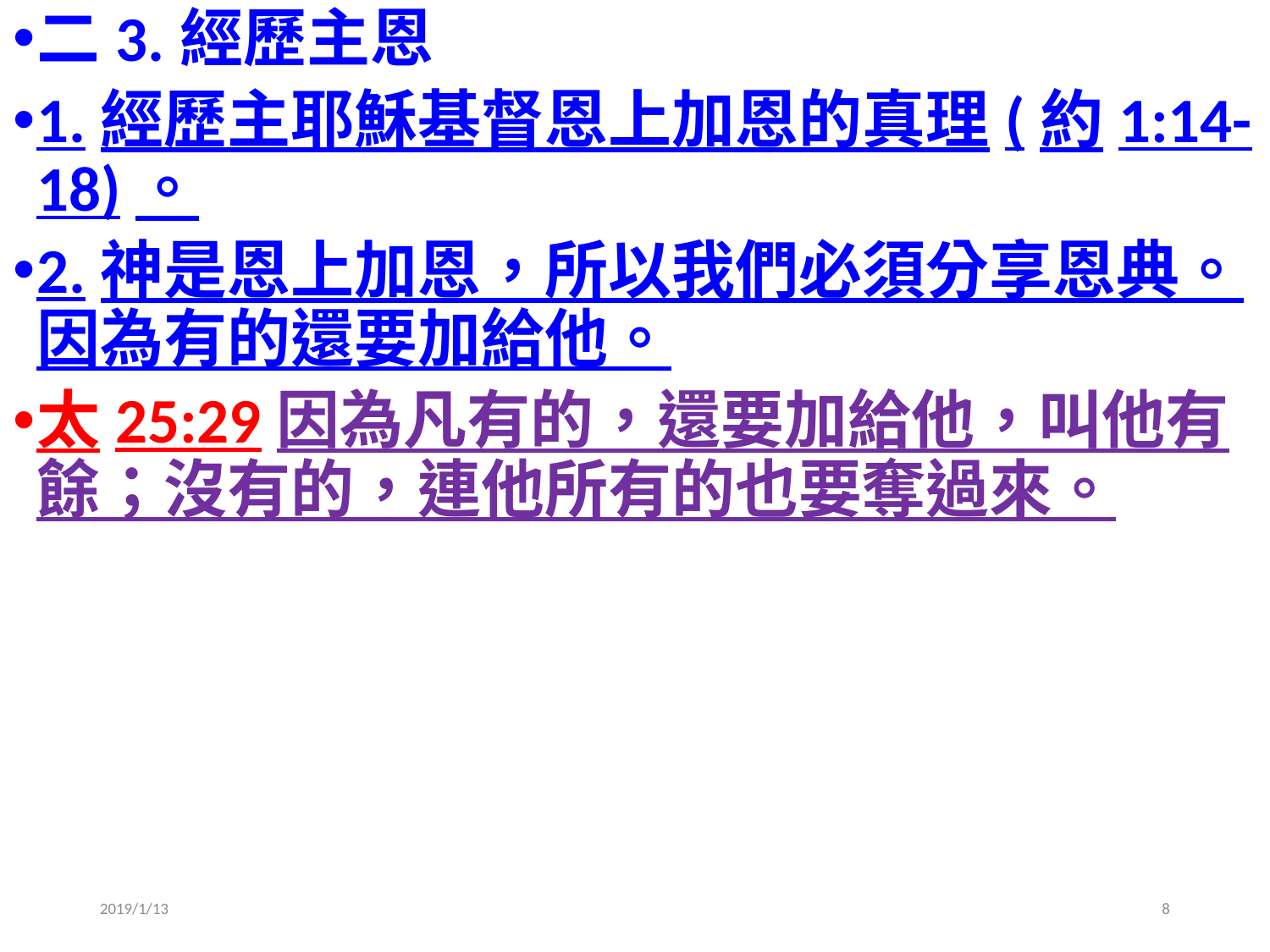

二3.經歷主恩
1.經歷主耶穌基督恩上加恩的真理(約1:14-18)。
2.神是恩上加恩，所以我們必須分享恩典。因為有的還要加給他。
太25:29因為凡有的，還要加給他，叫他有餘；沒有的，連他所有的也要奪過來。

2019/1/13
8